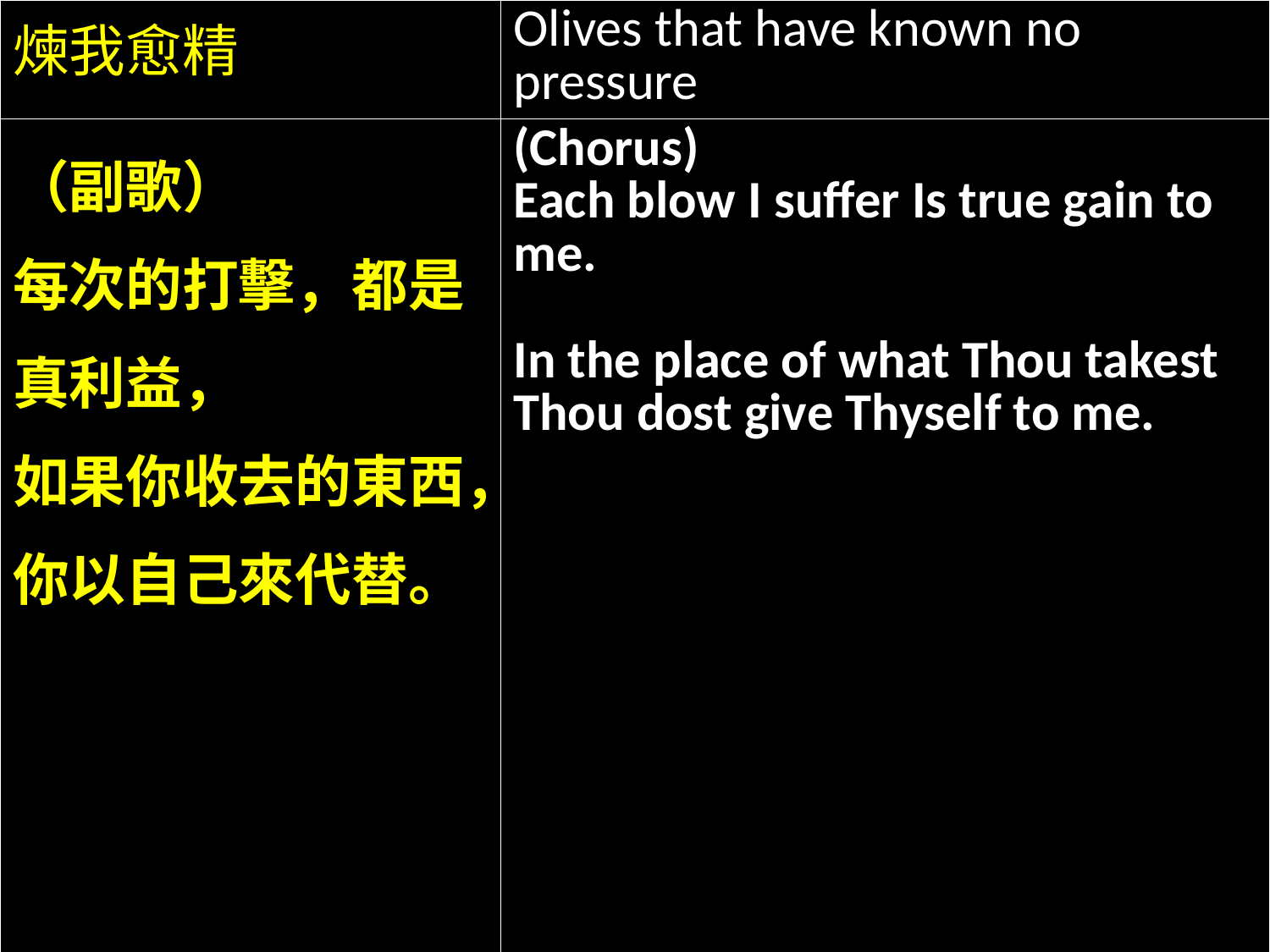

| 煉我愈精 | Olives that have known no pressure |
| --- | --- |
| （副歌） 每次的打擊，都是真利益， 如果你收去的東西，你以自己來代替。 | (Chorus) Each blow I suffer Is true gain to me. In the place of what Thou takest Thou dost give Thyself to me. |